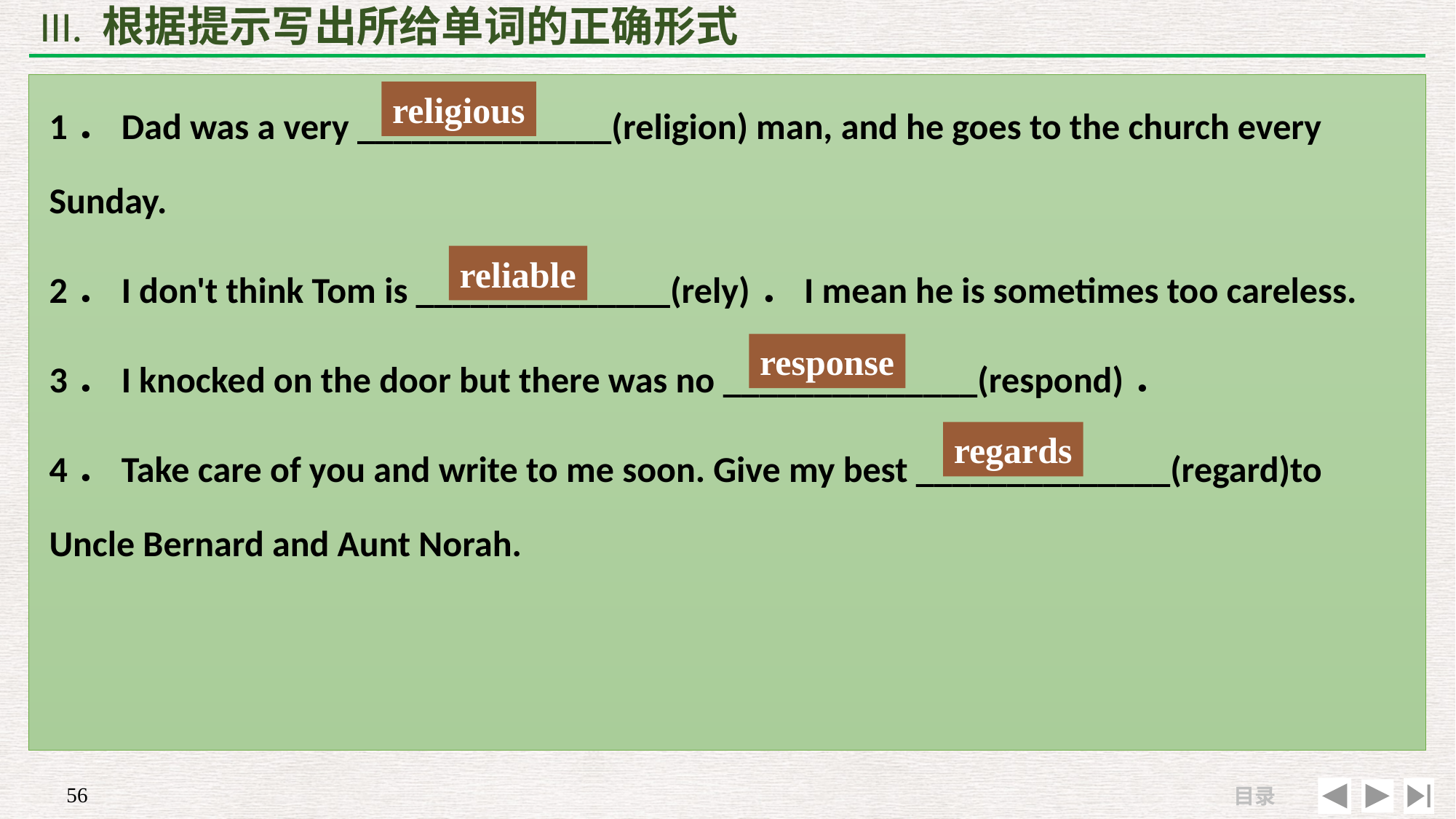

# III. 根据提示写出所给单词的正确形式
1．Dad was a very ______________(religion) man, and he goes to the church every Sunday.
2．I don't think Tom is ______________(rely)．I mean he is sometimes too careless.
3．I knocked on the door but there was no ______________(respond)．
4．Take care of you and write to me soon. Give my best ______________(regard)to Uncle Bernard and Aunt Norah.

religious
reliable
response
regards